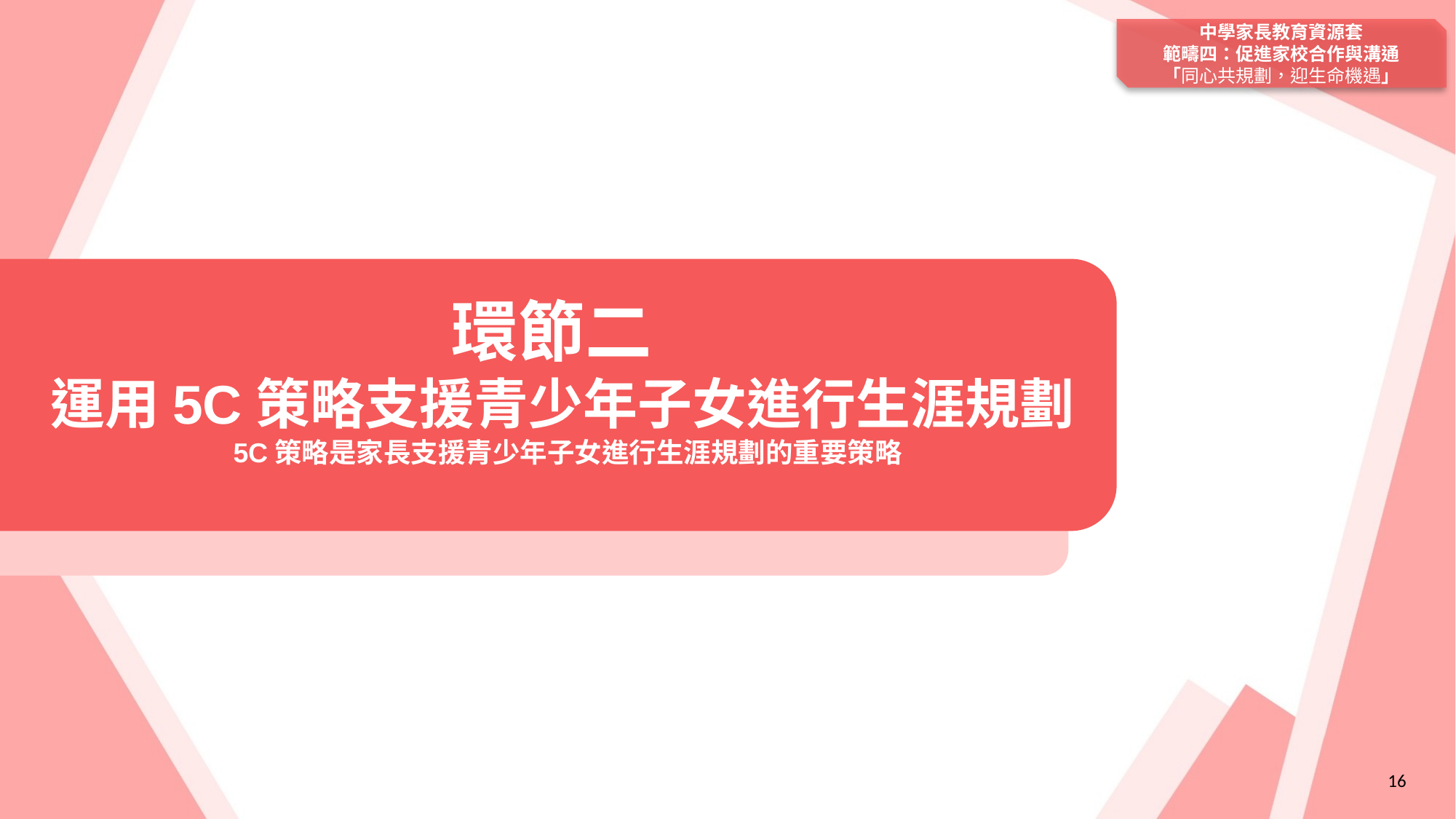

環節二
運用5C策略支援青少年子女進行生涯規劃
5C策略是家長支援青少年子女進行生涯規劃的重要策略

中學家長教育資源套
範疇四：促進家校合作與溝通
「同心共規劃，迎生命機遇」
16